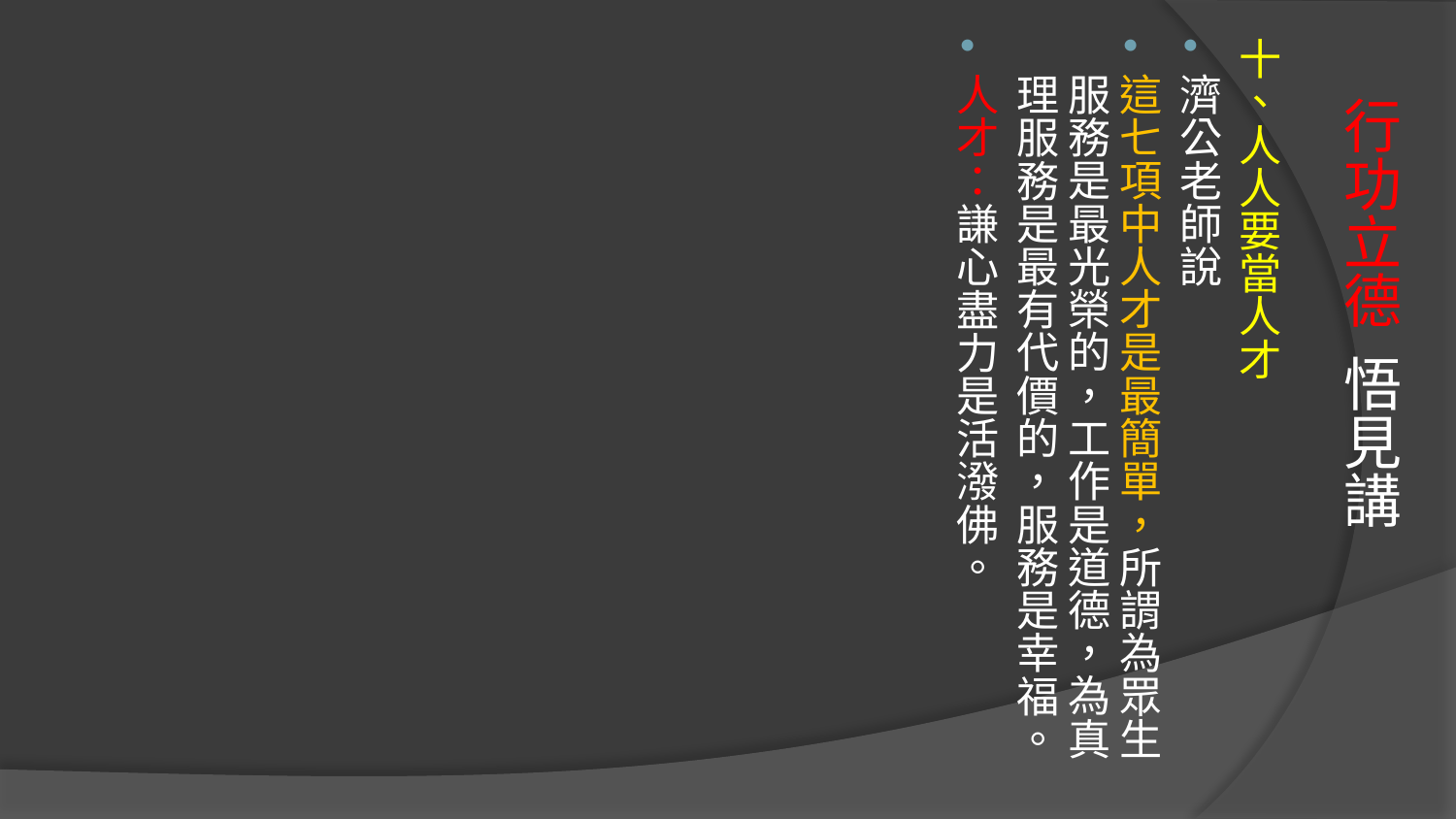

十、人人要當人才
濟公老師說
這七項中人才是最簡單，所謂為眾生服務是最光榮的，工作是道德，為真理服務是最有代價的，服務是幸福。
人才：謙心盡力是活潑佛。

# 行功立德  悟見講